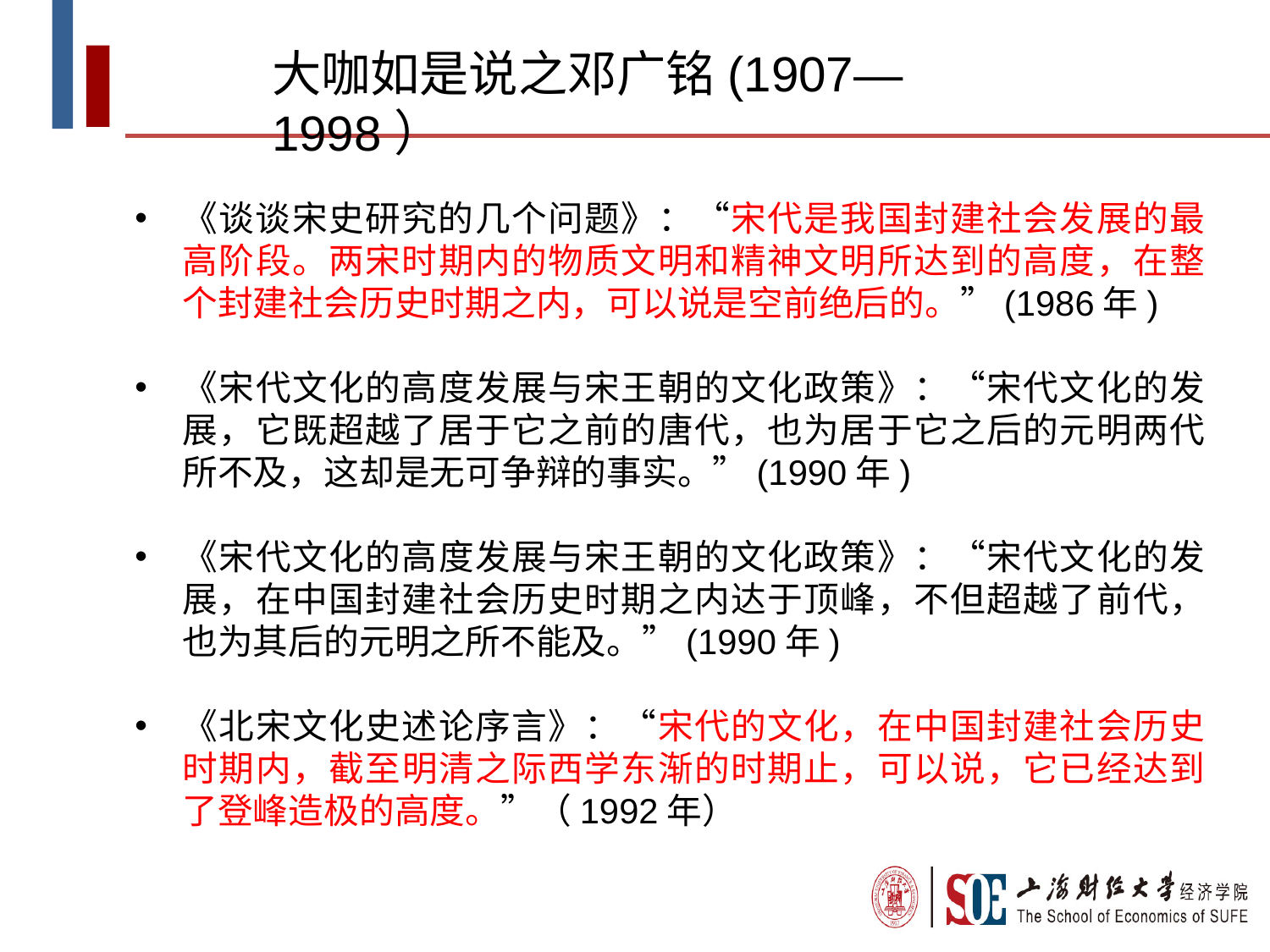

大咖如是说之邓广铭(1907—1998）
《谈谈宋史研究的几个问题》：“宋代是我国封建社会发展的最高阶段。两宋时期内的物质文明和精神文明所达到的高度，在整个封建社会历史时期之内，可以说是空前绝后的。”(1986年)

《宋代文化的高度发展与宋王朝的文化政策》：“宋代文化的发展，它既超越了居于它之前的唐代，也为居于它之后的元明两代所不及，这却是无可争辩的事实。”(1990年)

《宋代文化的高度发展与宋王朝的文化政策》：“宋代文化的发展，在中国封建社会历史时期之内达于顶峰，不但超越了前代，也为其后的元明之所不能及。”(1990年)

《北宋文化史述论序言》：“宋代的文化，在中国封建社会历史时期内，截至明清之际西学东渐的时期止，可以说，它已经达到了登峰造极的高度。”（1992年）